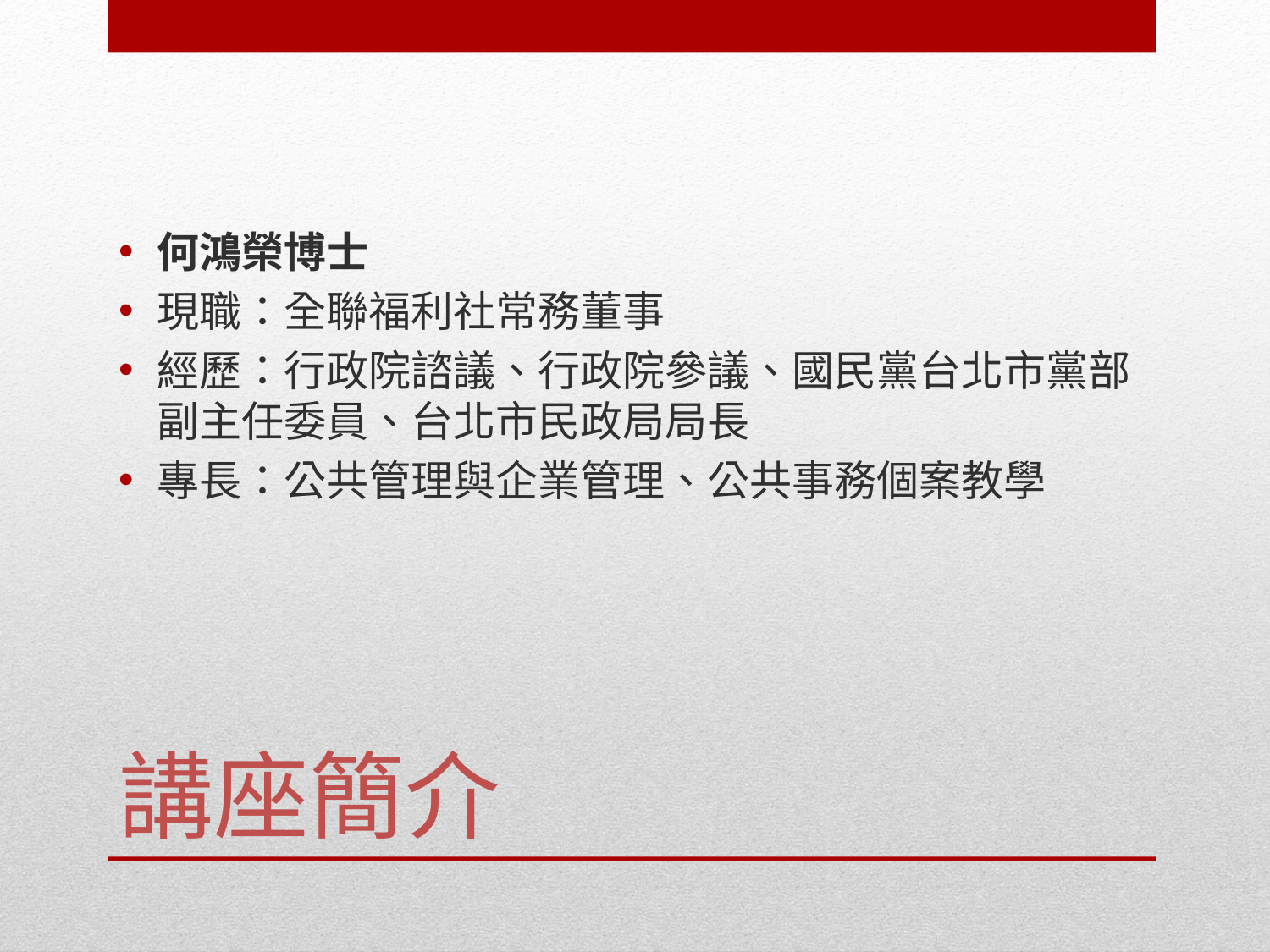

何鴻榮博士
現職：全聯福利社常務董事
經歷：行政院諮議、行政院參議、國民黨台北市黨部副主任委員、台北市民政局局長
專長：公共管理與企業管理、公共事務個案教學
# 講座簡介